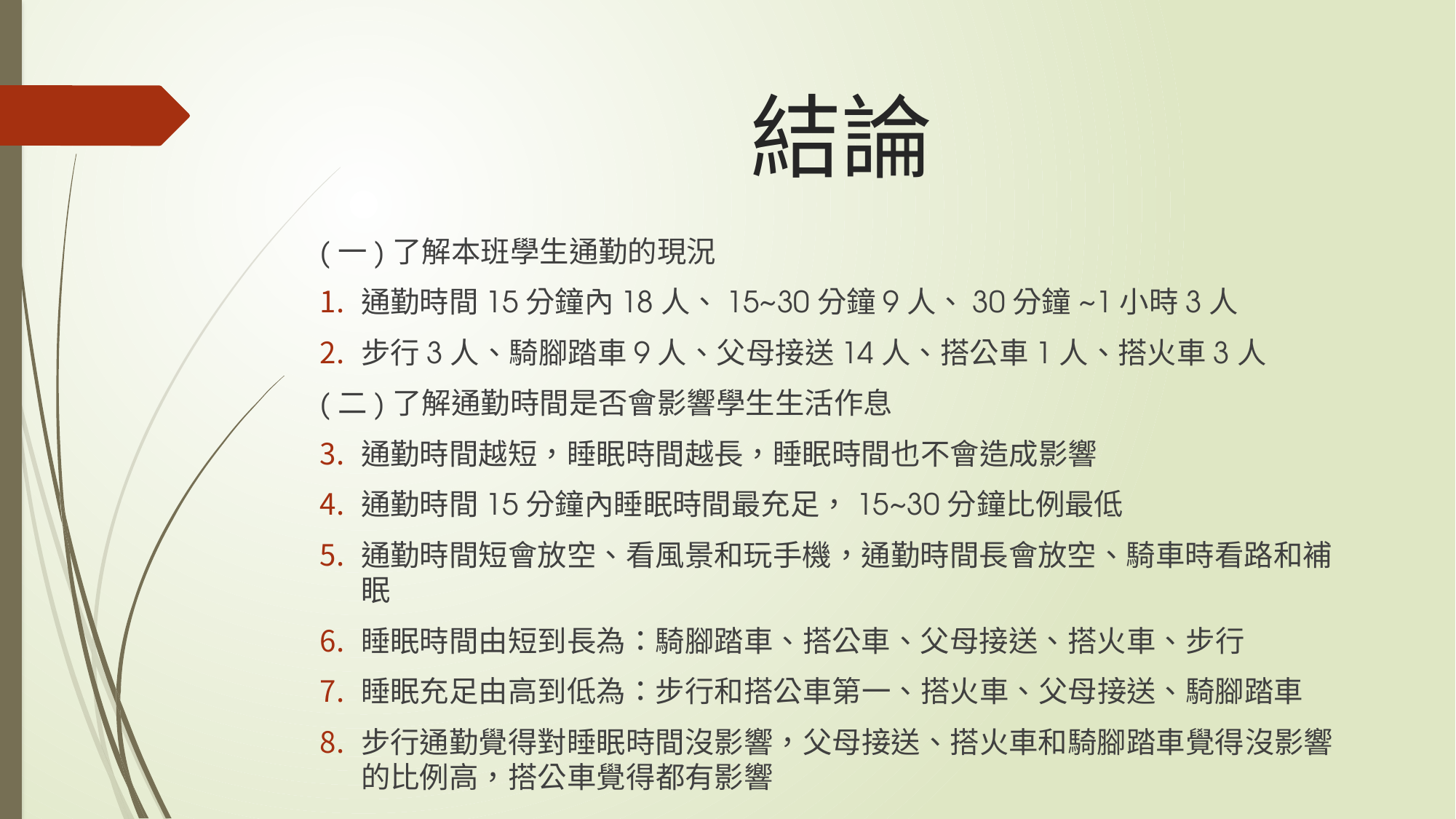

# 結論
(一)了解本班學生通勤的現況
通勤時間15分鐘內18人、15~30分鐘9人、30分鐘~1小時3人
步行3人、騎腳踏車9人、父母接送14人、搭公車1人、搭火車3人
(二)了解通勤時間是否會影響學生生活作息
通勤時間越短，睡眠時間越長，睡眠時間也不會造成影響
通勤時間15分鐘內睡眠時間最充足，15~30分鐘比例最低
通勤時間短會放空、看風景和玩手機，通勤時間長會放空、騎車時看路和補眠
睡眠時間由短到長為：騎腳踏車、搭公車、父母接送、搭火車、步行
睡眠充足由高到低為：步行和搭公車第一、搭火車、父母接送、騎腳踏車
步行通勤覺得對睡眠時間沒影響，父母接送、搭火車和騎腳踏車覺得沒影響的比例高，搭公車覺得都有影響